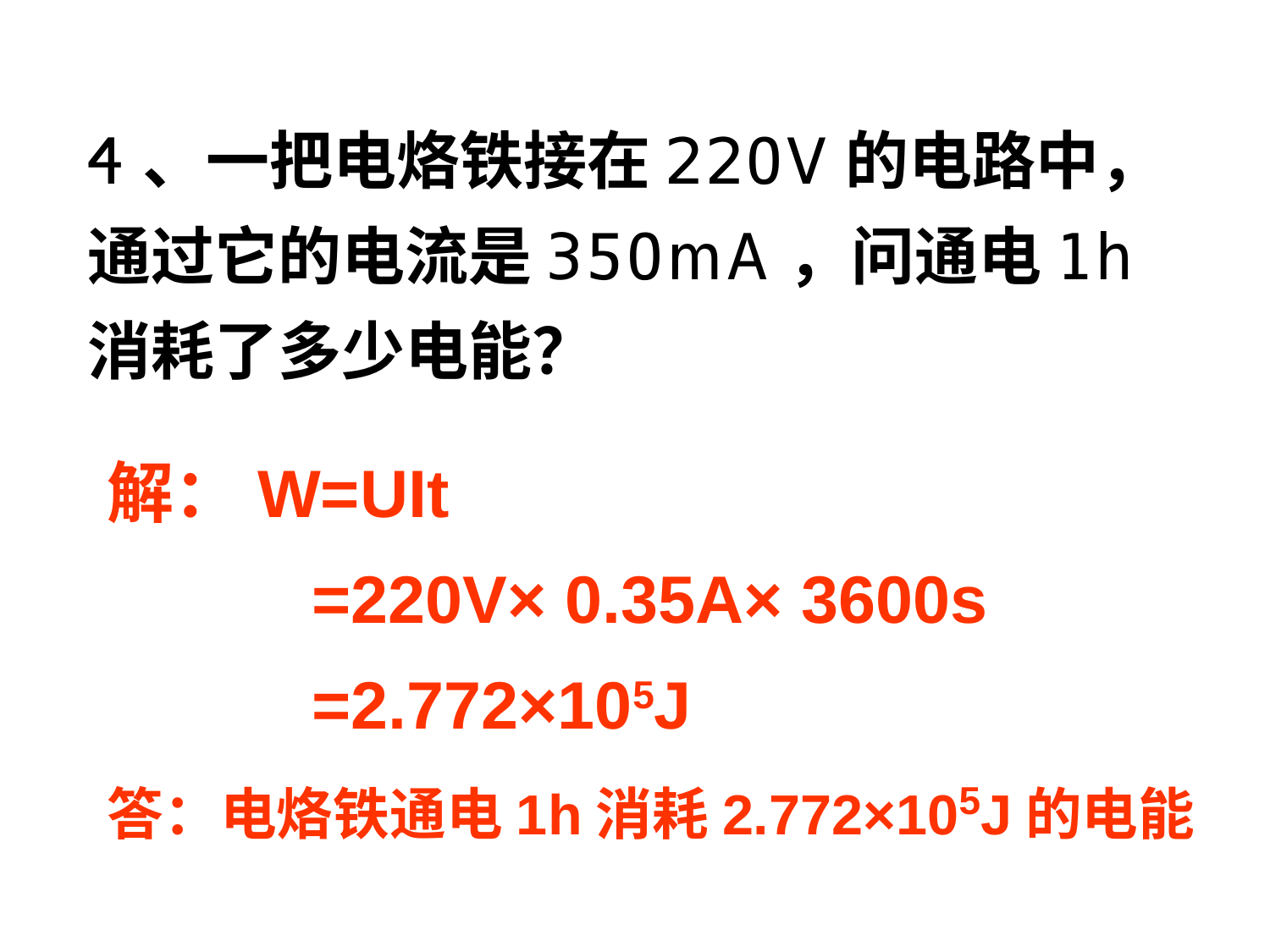

4、一把电烙铁接在220V的电路中，通过它的电流是350mA，问通电1h消耗了多少电能？
解：W=UIt
           =220V× 0.35A× 3600s
           =2.772×105J
答：电烙铁通电1h消耗2.772×105J的电能